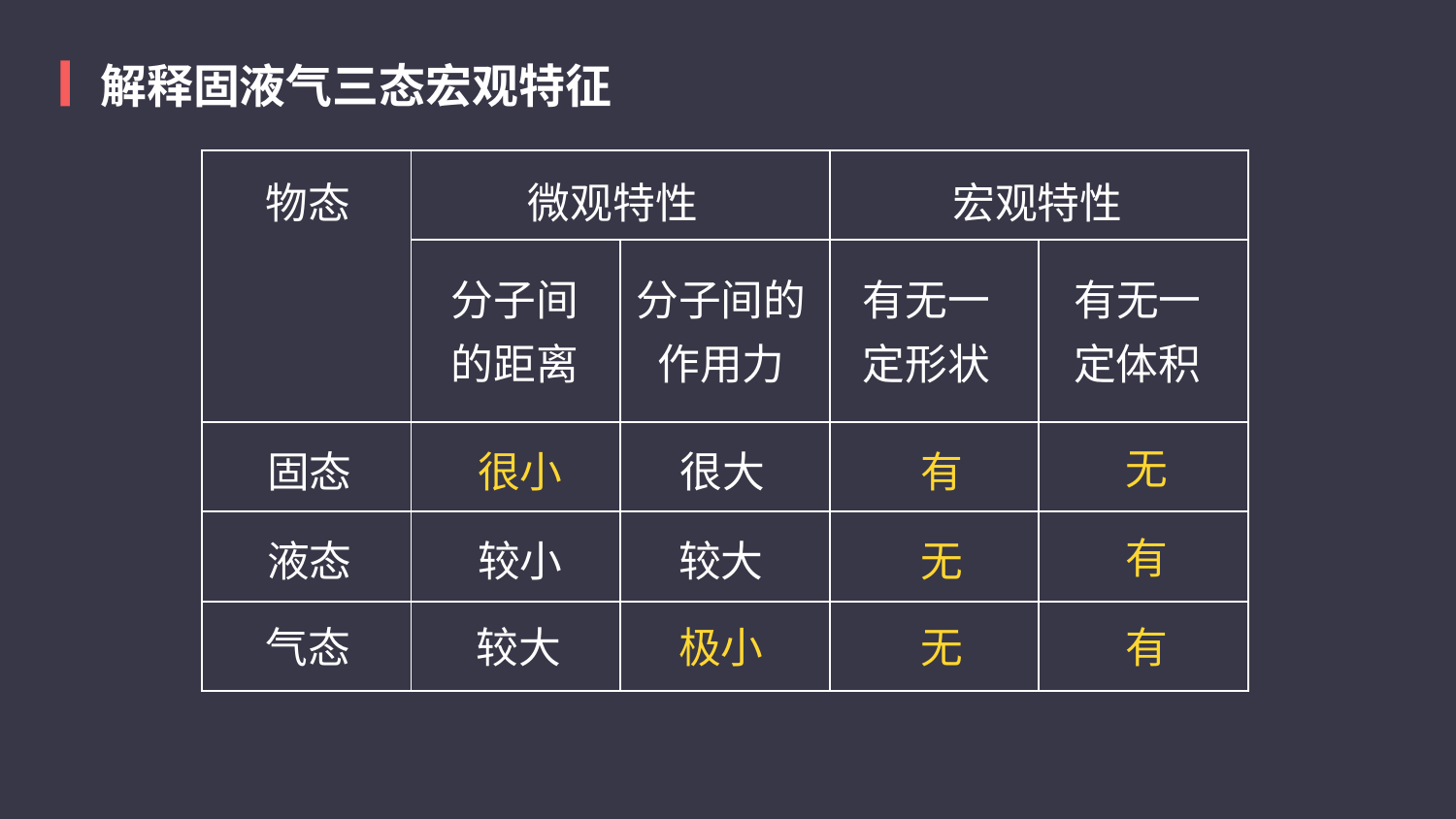

解释固液气三态宏观特征

|  |  |  |  |  |
| --- | --- | --- | --- | --- |
|  |  |  |  |  |
|  |  |  |  |  |
|  |  |  |  |  |
|  |  |  |  |  |
物态
微观特性
宏观特性
分子间的距离
分子间的作用力
有无一定形状
有无一定体积
无
固态
很小
很大
有
有
液态
较小
较大
无
气态
较大
极小
无
有